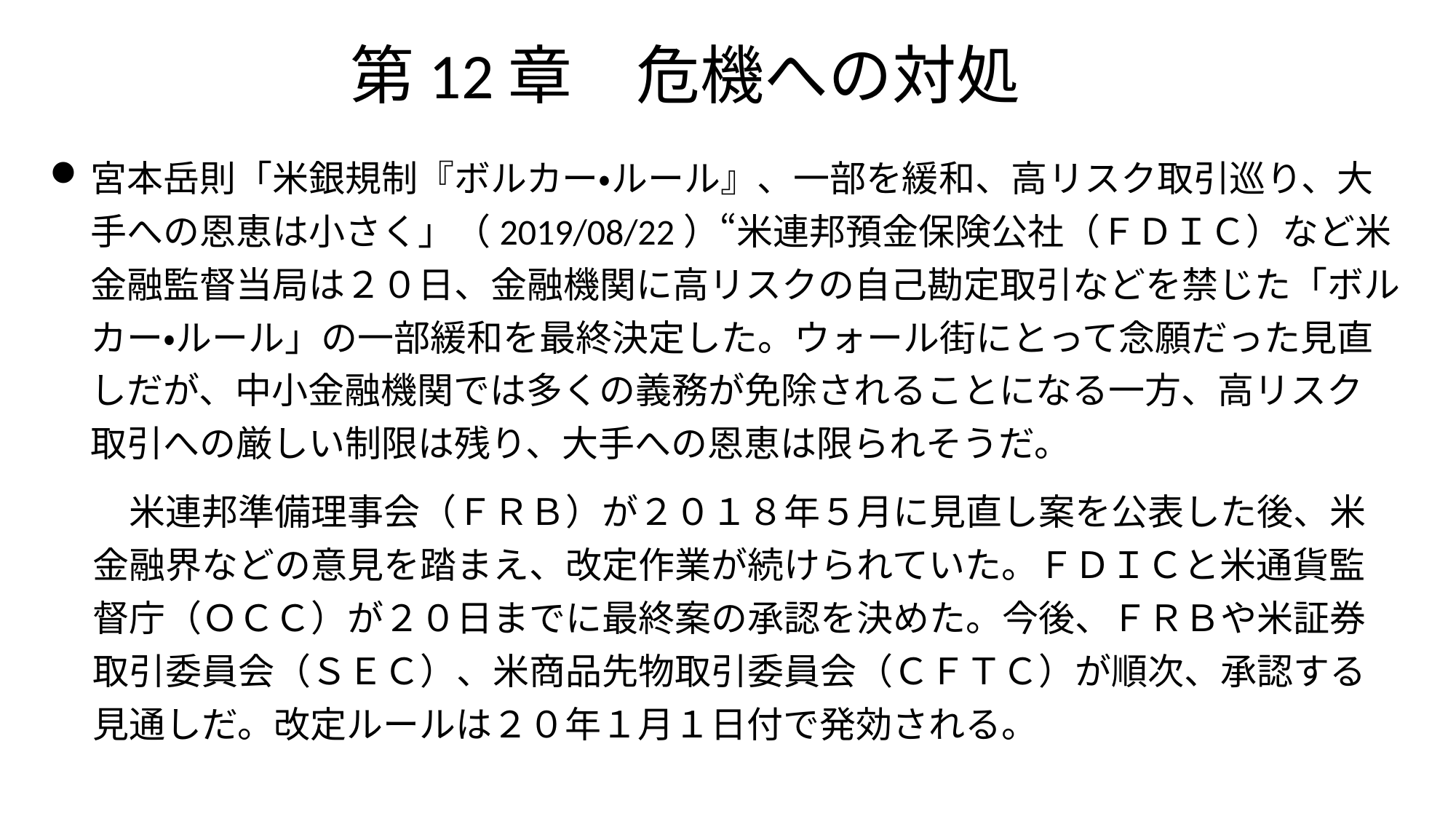

# 第12章　危機への対処
宮本岳則「米銀規制『ボルカー・ルール』、一部を緩和、高リスク取引巡り、大手への恩恵は小さく」（2019/08/22）“米連邦預金保険公社（ＦＤＩＣ）など米金融監督当局は２０日、金融機関に高リスクの自己勘定取引などを禁じた「ボルカー・ルール」の一部緩和を最終決定した。ウォール街にとって念願だった見直しだが、中小金融機関では多くの義務が免除されることになる一方、高リスク取引への厳しい制限は残り、大手への恩恵は限られそうだ。
　米連邦準備理事会（ＦＲＢ）が２０１８年５月に見直し案を公表した後、米金融界などの意見を踏まえ、改定作業が続けられていた。ＦＤＩＣと米通貨監督庁（ＯＣＣ）が２０日までに最終案の承認を決めた。今後、ＦＲＢや米証券取引委員会（ＳＥＣ）、米商品先物取引委員会（ＣＦＴＣ）が順次、承認する見通しだ。改定ルールは２０年１月１日付で発効される。